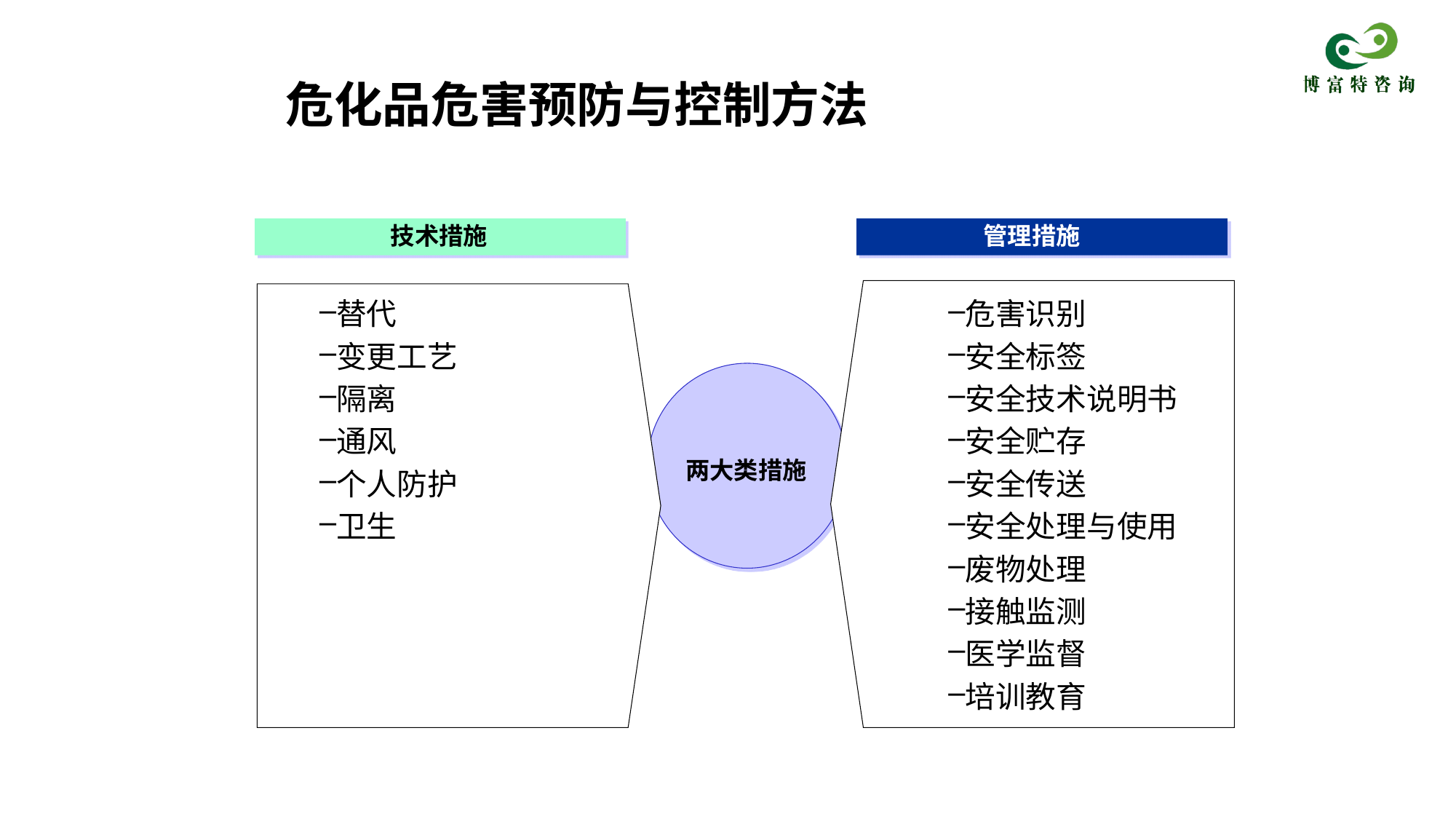

危化品危害预防与控制方法

技术措施
管理措施

替代
变更工艺
隔离
通风
个人防护
卫生
危害识别
安全标签
安全技术说明书
安全贮存
安全传送
安全处理与使用
废物处理
接触监测
医学监督
培训教育

两大类措施